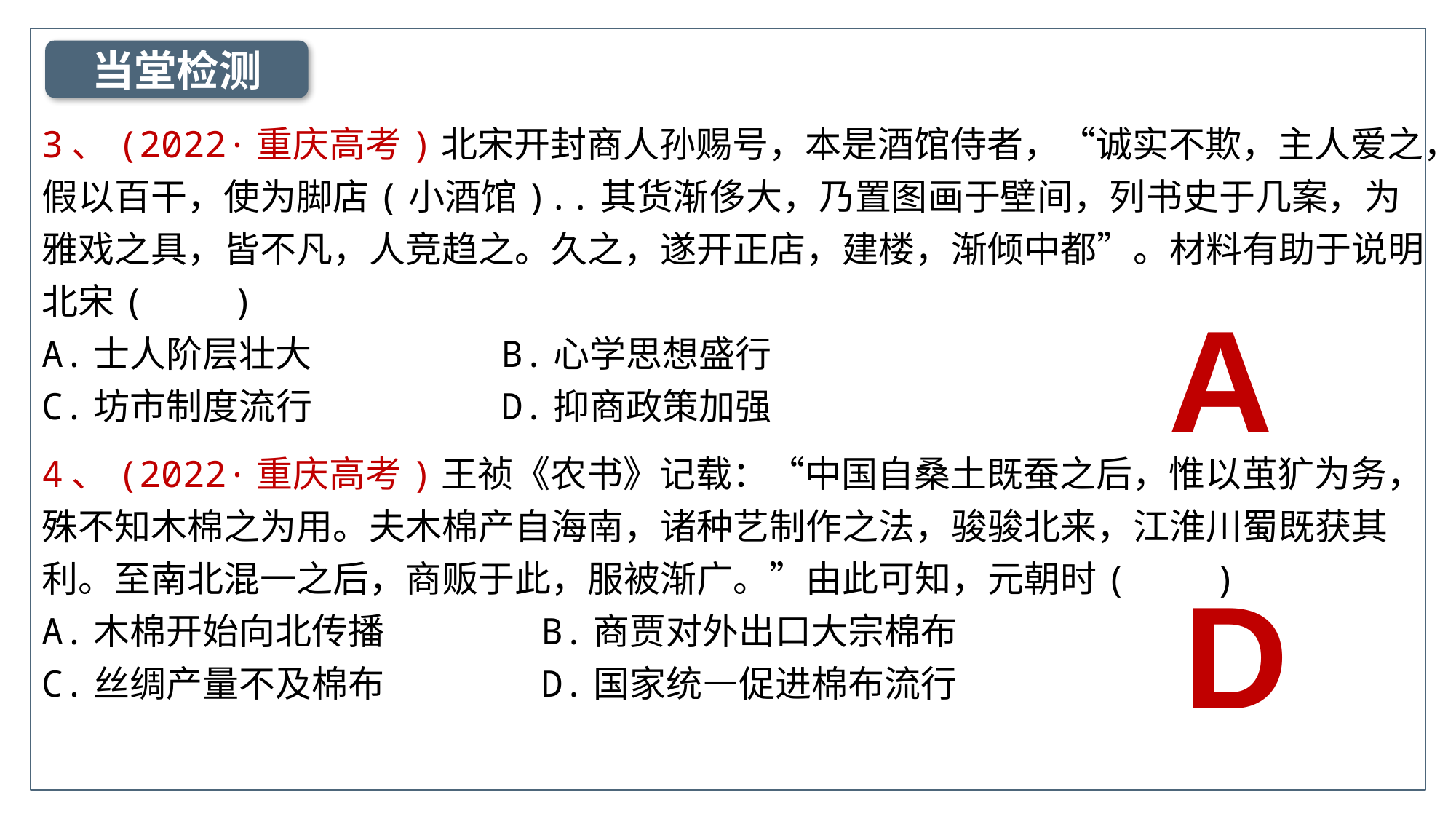

当堂检测
3、(2022·重庆高考)北宋开封商人孙赐号，本是酒馆侍者，“诚实不欺，主人爱之，假以百干，使为脚店(小酒馆)..其货渐侈大，乃置图画于壁间，列书史于几案，为雅戏之具，皆不凡，人竞趋之。久之，遂开正店，建楼，渐倾中都”。材料有助于说明北宋(    )
A.士人阶层壮大                      B.心学思想盛行
C.坊市制度流行                      D.抑商政策加强
A
4、(2022·重庆高考)王祯《农书》记载：“中国自桑土既蚕之后，惟以茧犷为务，殊不知木棉之为用。夫木棉产自海南，诸种艺制作之法，骏骏北来，江淮川蜀既获其利。至南北混一之后，商贩于此，服被渐广。”由此可知，元朝时(    )
A.木棉开始向北传播                  B.商贾对外出口大宗棉布
C.丝绸产量不及棉布                  D.国家统—促进棉布流行
D